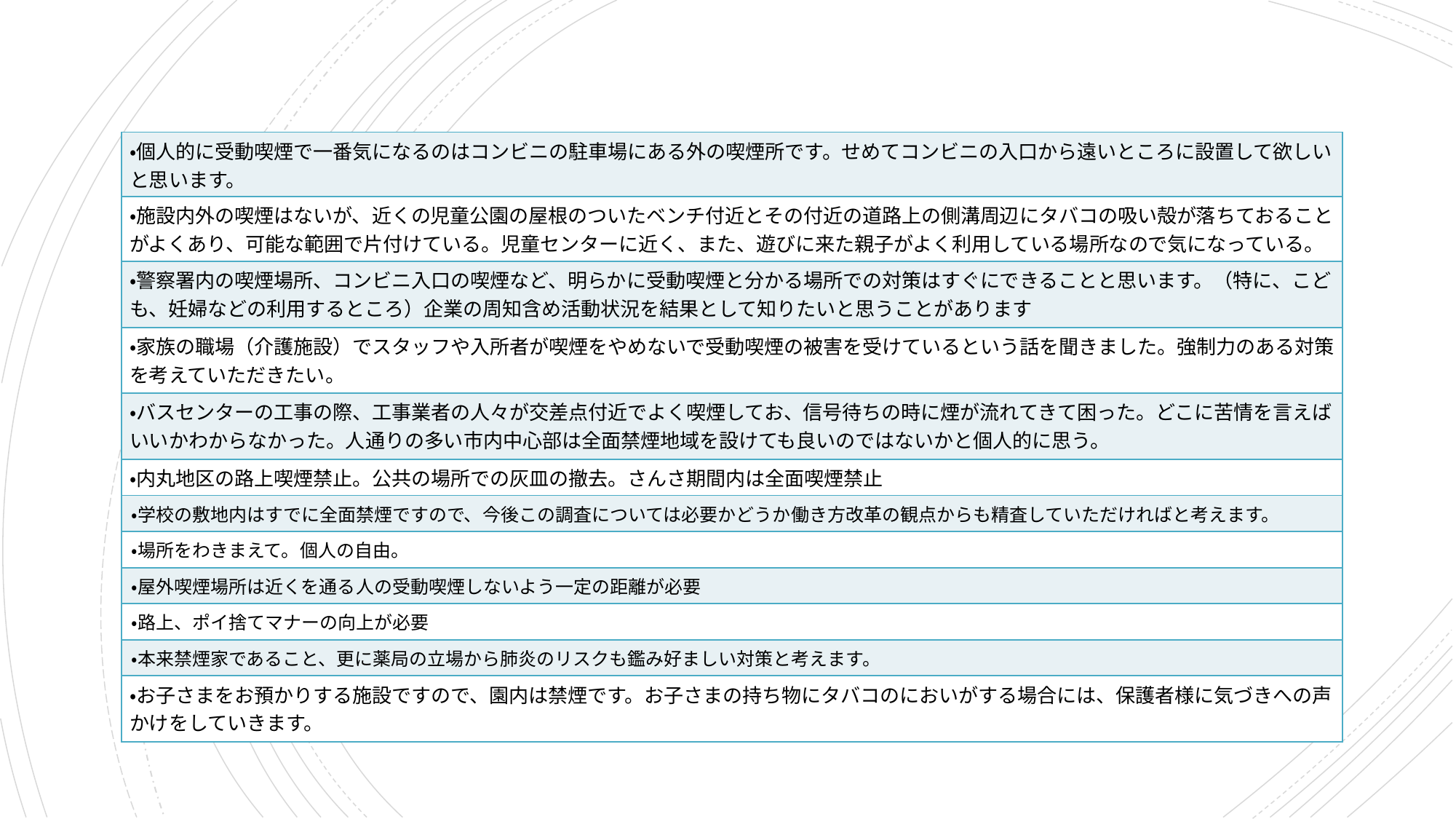

| ・個人的に受動喫煙で一番気になるのはコンビニの駐車場にある外の喫煙所です。せめてコンビニの入口から遠いところに設置して欲しいと思います。 |
| --- |
| ・施設内外の喫煙はないが、近くの児童公園の屋根のついたベンチ付近とその付近の道路上の側溝周辺にタバコの吸い殻が落ちておることがよくあり、可能な範囲で片付けている。児童センターに近く、また、遊びに来た親子がよく利用している場所なので気になっている。 |
| ・警察署内の喫煙場所、コンビニ入口の喫煙など、明らかに受動喫煙と分かる場所での対策はすぐにできることと思います。（特に、こども、妊婦などの利用するところ）企業の周知含め活動状況を結果として知りたいと思うことがあります |
| ・家族の職場（介護施設）でスタッフや入所者が喫煙をやめないで受動喫煙の被害を受けているという話を聞きました。強制力のある対策を考えていただきたい。 |
| ・バスセンターの工事の際、工事業者の人々が交差点付近でよく喫煙してお、信号待ちの時に煙が流れてきて困った。どこに苦情を言えばいいかわからなかった。人通りの多い市内中心部は全面禁煙地域を設けても良いのではないかと個人的に思う。 |
| ・内丸地区の路上喫煙禁止。公共の場所での灰皿の撤去。さんさ期間内は全面喫煙禁止 |
| ・学校の敷地内はすでに全面禁煙ですので、今後この調査については必要かどうか働き方改革の観点からも精査していただければと考えます。 |
| ・場所をわきまえて。個人の自由。 |
| ・屋外喫煙場所は近くを通る人の受動喫煙しないよう一定の距離が必要 |
| ・路上、ポイ捨てマナーの向上が必要 |
| ・本来禁煙家であること、更に薬局の立場から肺炎のリスクも鑑み好ましい対策と考えます。 |
| ・お子さまをお預かりする施設ですので、園内は禁煙です。お子さまの持ち物にタバコのにおいがする場合には、保護者様に気づきへの声かけをしていきます。 |